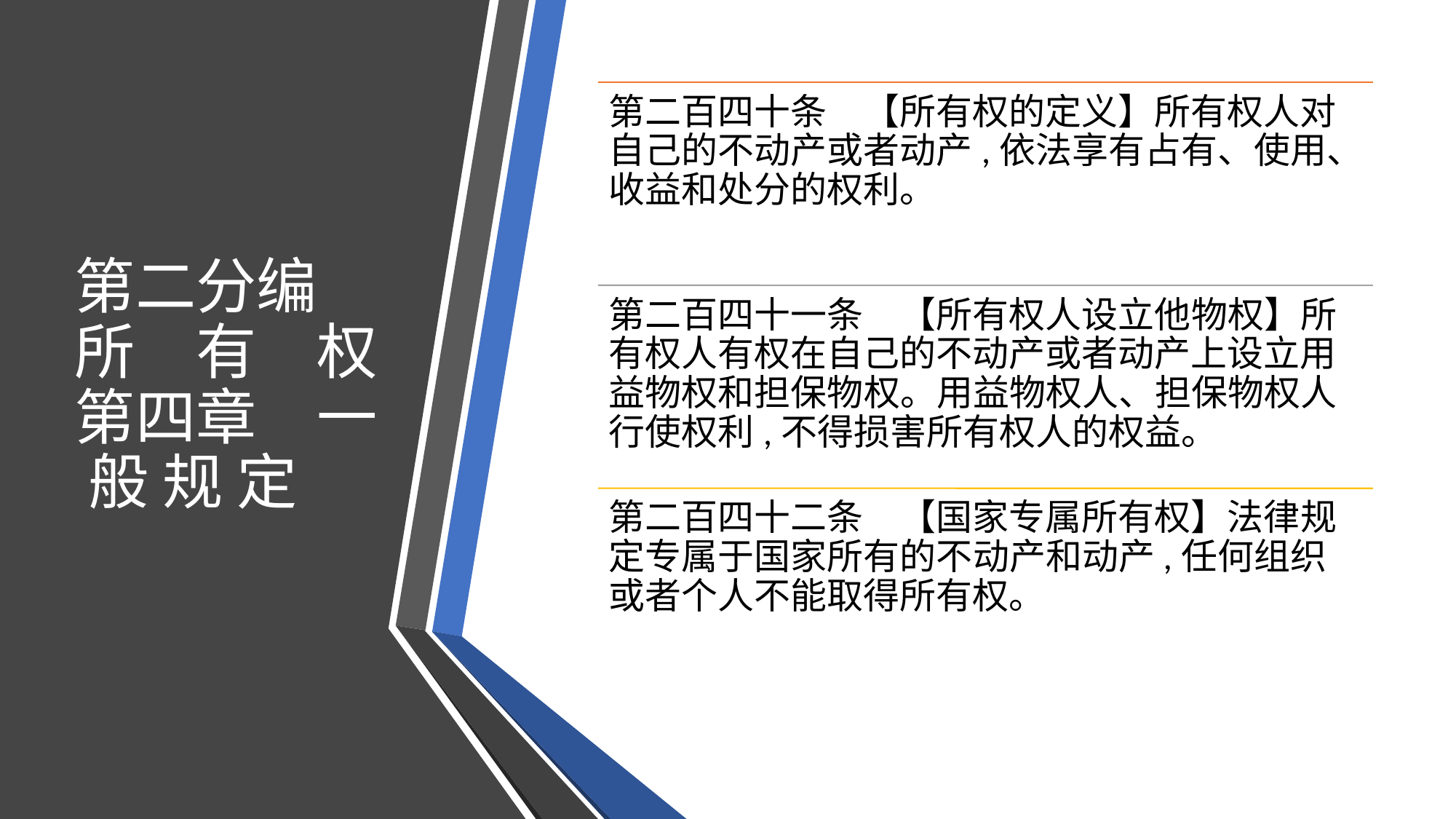

# 第二分编　所　有　权 第四章　一 般 规 定
第二百四十条　【所有权的定义】所有权人对自己的不动产或者动产,依法享有占有、使用、收益和处分的权利。
第二百四十一条　【所有权人设立他物权】所有权人有权在自己的不动产或者动产上设立用益物权和担保物权。用益物权人、担保物权人行使权利,不得损害所有权人的权益。
第二百四十二条　【国家专属所有权】法律规定专属于国家所有的不动产和动产,任何组织或者个人不能取得所有权。